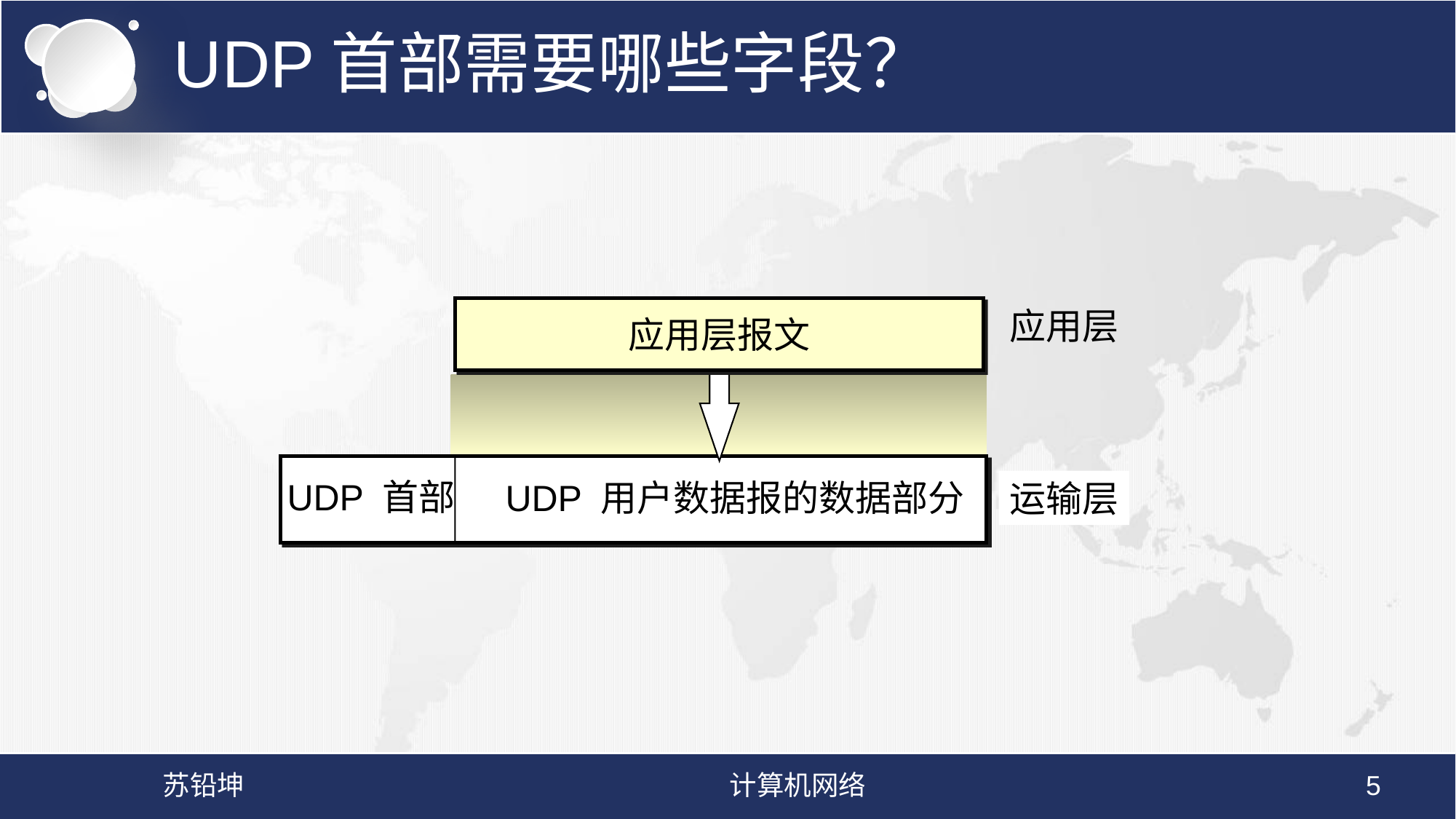

# UDP首部需要哪些字段？

应用层报文
应用层

UDP 首部
UDP 用户数据报的数据部分
运输层
苏铅坤
计算机网络
5